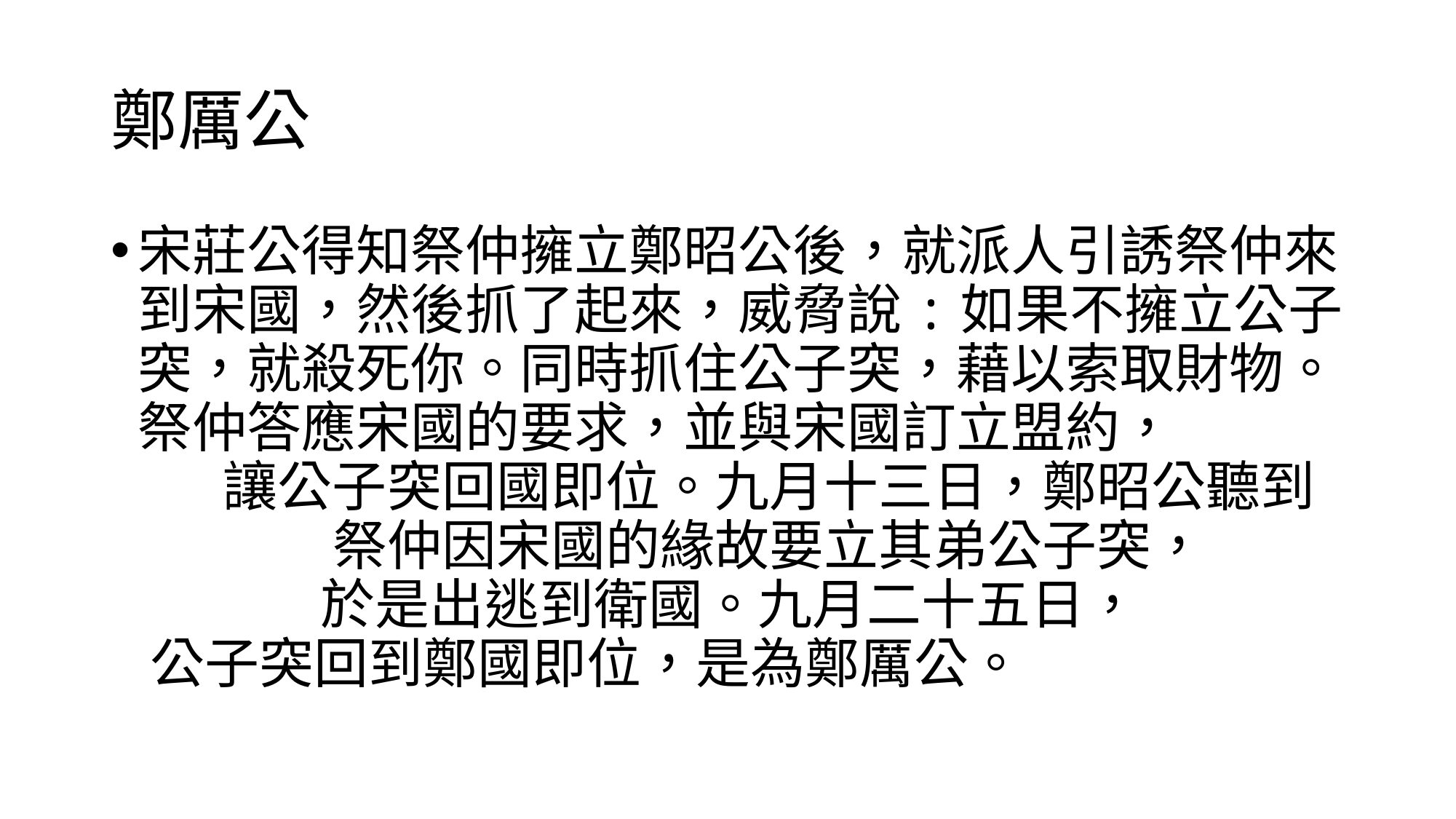

# 鄭厲公
宋莊公得知祭仲擁立鄭昭公後，就派人引誘祭仲來到宋國，然後抓了起來，威脅說:如果不擁立公子突，就殺死你。同時抓住公子突，藉以索取財物。祭仲答應宋國的要求，並與宋國訂立盟約，                     讓公子突回國即位。九月十三日，鄭昭公聽到                   祭仲因宋國的緣故要立其弟公子突，                           於是出逃到衛國。九月二十五日，                  公子突回到鄭國即位，是為鄭厲公。